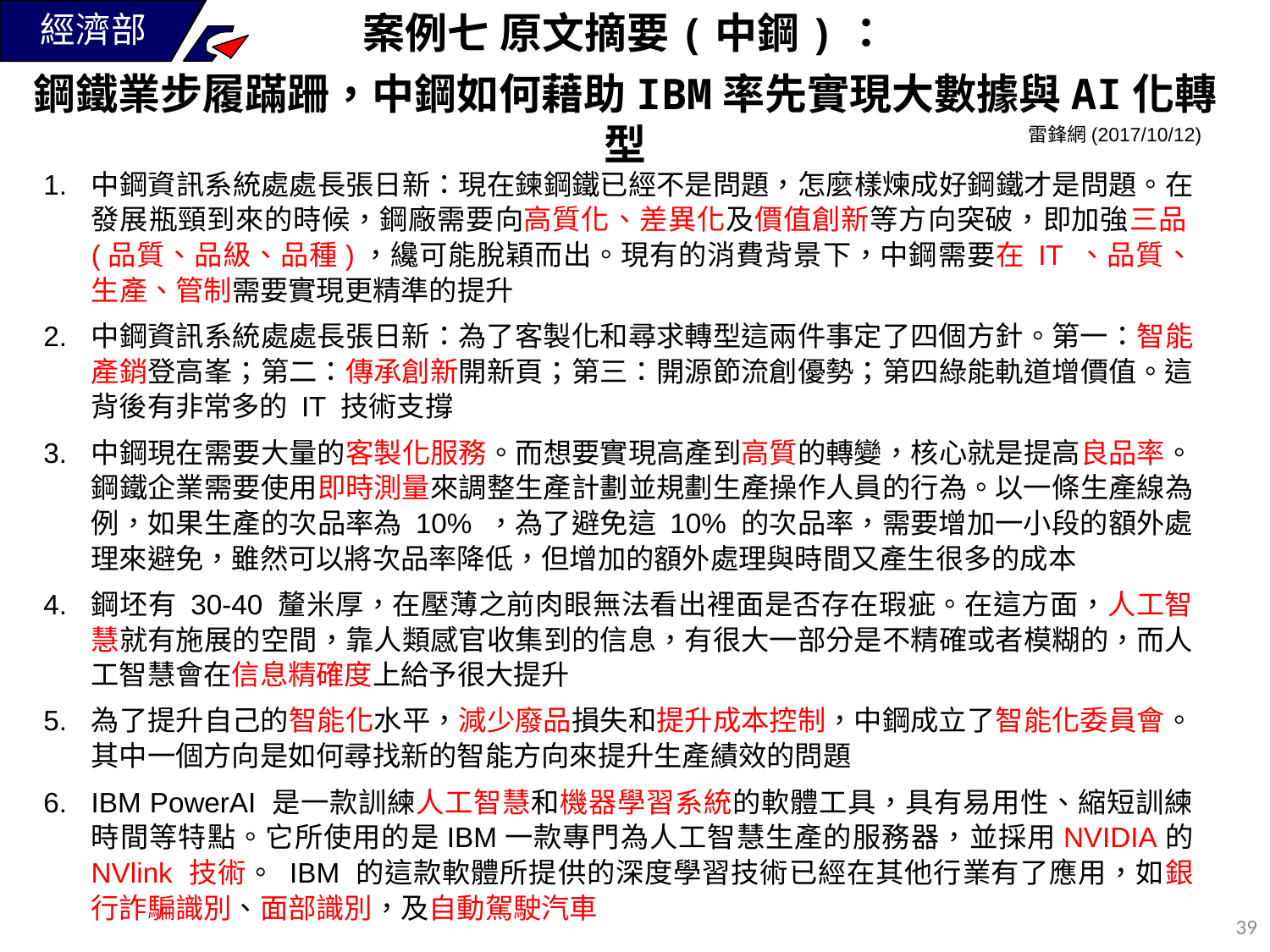

案例七 原文摘要(中鋼)：
鋼鐵業步履蹣跚，中鋼如何藉助IBM率先實現大數據與AI化轉型
雷鋒網(2017/10/12)
中鋼資訊系統處處長張日新：現在鍊鋼鐵已經不是問題，怎麼樣煉成好鋼鐵才是問題。在發展瓶頸到來的時候，鋼廠需要向高質化、差異化及價值創新等方向突破，即加強三品(品質、品級、品種)，纔可能脫穎而出。現有的消費背景下，中鋼需要在 IT 、品質、生產、管制需要實現更精準的提升
中鋼資訊系統處處長張日新：為了客製化和尋求轉型這兩件事定了四個方針。第一：智能產銷登高峯；第二：傳承創新開新頁；第三：開源節流創優勢；第四綠能軌道增價值。這背後有非常多的 IT 技術支撐
中鋼現在需要大量的客製化服務。而想要實現高產到高質的轉變，核心就是提高良品率。鋼鐵企業需要使用即時測量來調整生產計劃並規劃生產操作人員的行為。以一條生產線為例，如果生產的次品率為 10% ，為了避免這 10% 的次品率，需要增加一小段的額外處理來避免，雖然可以將次品率降低，但增加的額外處理與時間又產生很多的成本
鋼坯有 30-40 釐米厚，在壓薄之前肉眼無法看出裡面是否存在瑕疵。在這方面，人工智慧就有施展的空間，靠人類感官收集到的信息，有很大一部分是不精確或者模糊的，而人工智慧會在信息精確度上給予很大提升
為了提升自己的智能化水平，減少廢品損失和提升成本控制，中鋼成立了智能化委員會。其中一個方向是如何尋找新的智能方向來提升生產績效的問題
IBM PowerAI 是一款訓練人工智慧和機器學習系統的軟體工具，具有易用性、縮短訓練時間等特點。它所使用的是IBM一款專門為人工智慧生產的服務器，並採用NVIDIA的 NVlink 技術。 IBM 的這款軟體所提供的深度學習技術已經在其他行業有了應用，如銀行詐騙識別、面部識別，及自動駕駛汽車
39